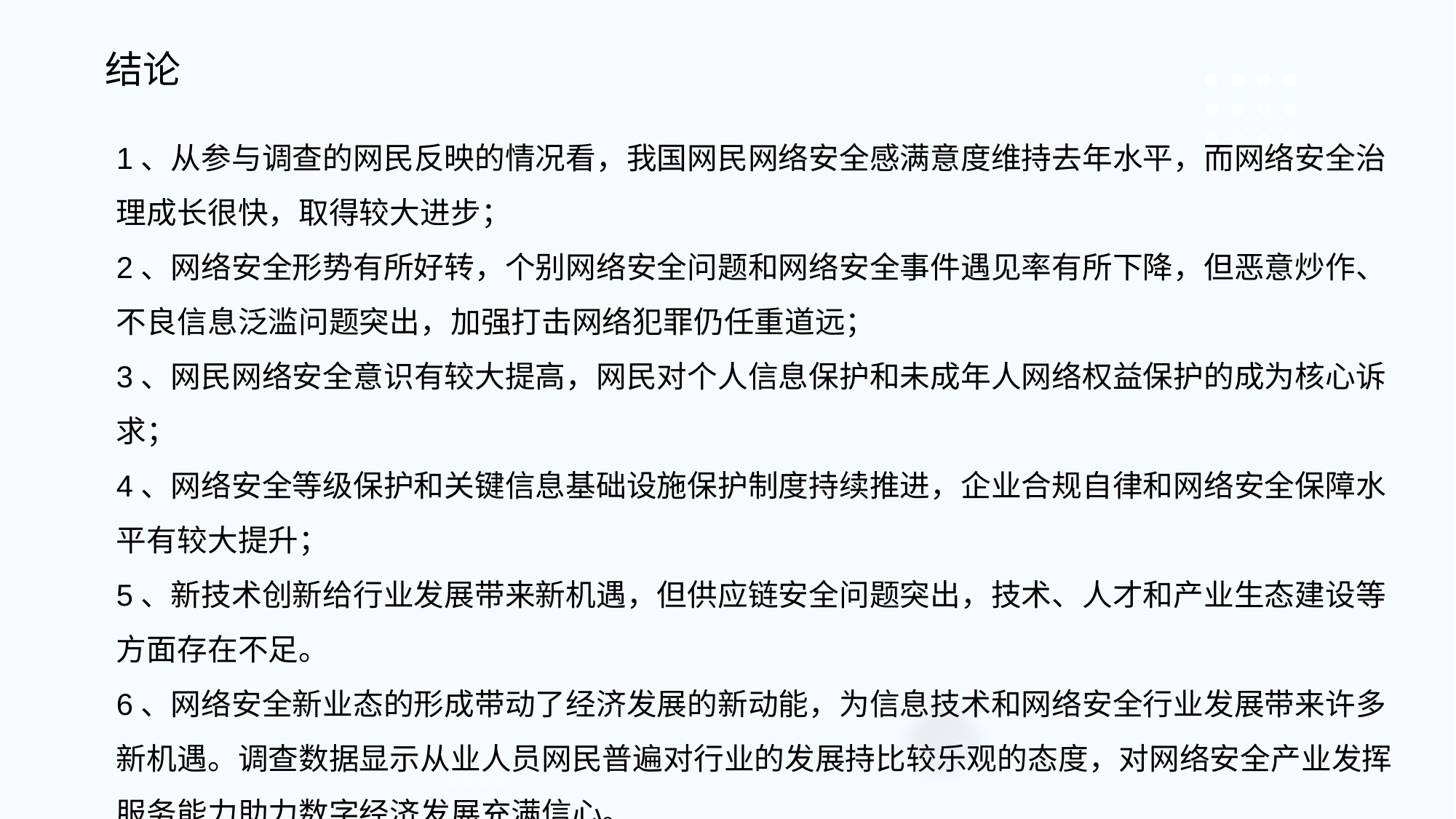

结论

1、从参与调查的网民反映的情况看，我国网民网络安全感满意度维持去年水平，而网络安全治理成长很快，取得较大进步；
2、网络安全形势有所好转，个别网络安全问题和网络安全事件遇见率有所下降，但恶意炒作、不良信息泛滥问题突出，加强打击网络犯罪仍任重道远；
3、网民网络安全意识有较大提高，网民对个人信息保护和未成年人网络权益保护的成为核心诉求；
4、网络安全等级保护和关键信息基础设施保护制度持续推进，企业合规自律和网络安全保障水平有较大提升；
5、新技术创新给行业发展带来新机遇，但供应链安全问题突出，技术、人才和产业生态建设等方面存在不足。
6、网络安全新业态的形成带动了经济发展的新动能，为信息技术和网络安全行业发展带来许多新机遇。调查数据显示从业人员网民普遍对行业的发展持比较乐观的态度，对网络安全产业发挥服务能力助力数字经济发展充满信心。